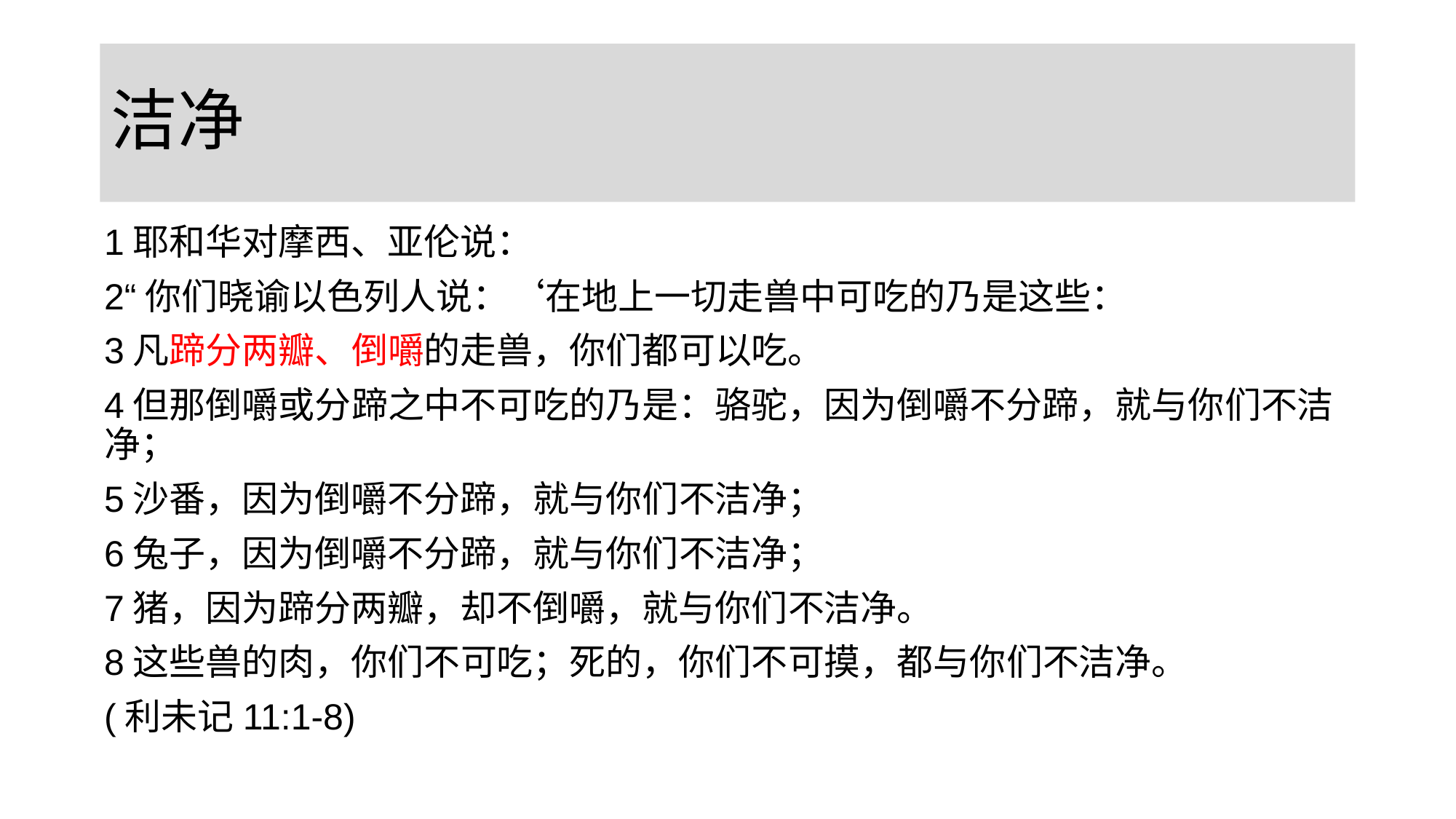

# 洁净
1耶和华对摩西、亚伦说：
2“你们晓谕以色列人说：‘在地上一切走兽中可吃的乃是这些：
3凡蹄分两瓣、倒嚼的走兽，你们都可以吃。
4但那倒嚼或分蹄之中不可吃的乃是：骆驼，因为倒嚼不分蹄，就与你们不洁净；
5沙番，因为倒嚼不分蹄，就与你们不洁净；
6兔子，因为倒嚼不分蹄，就与你们不洁净；
7猪，因为蹄分两瓣，却不倒嚼，就与你们不洁净。
8这些兽的肉，你们不可吃；死的，你们不可摸，都与你们不洁净。
(利未记11:1-8)